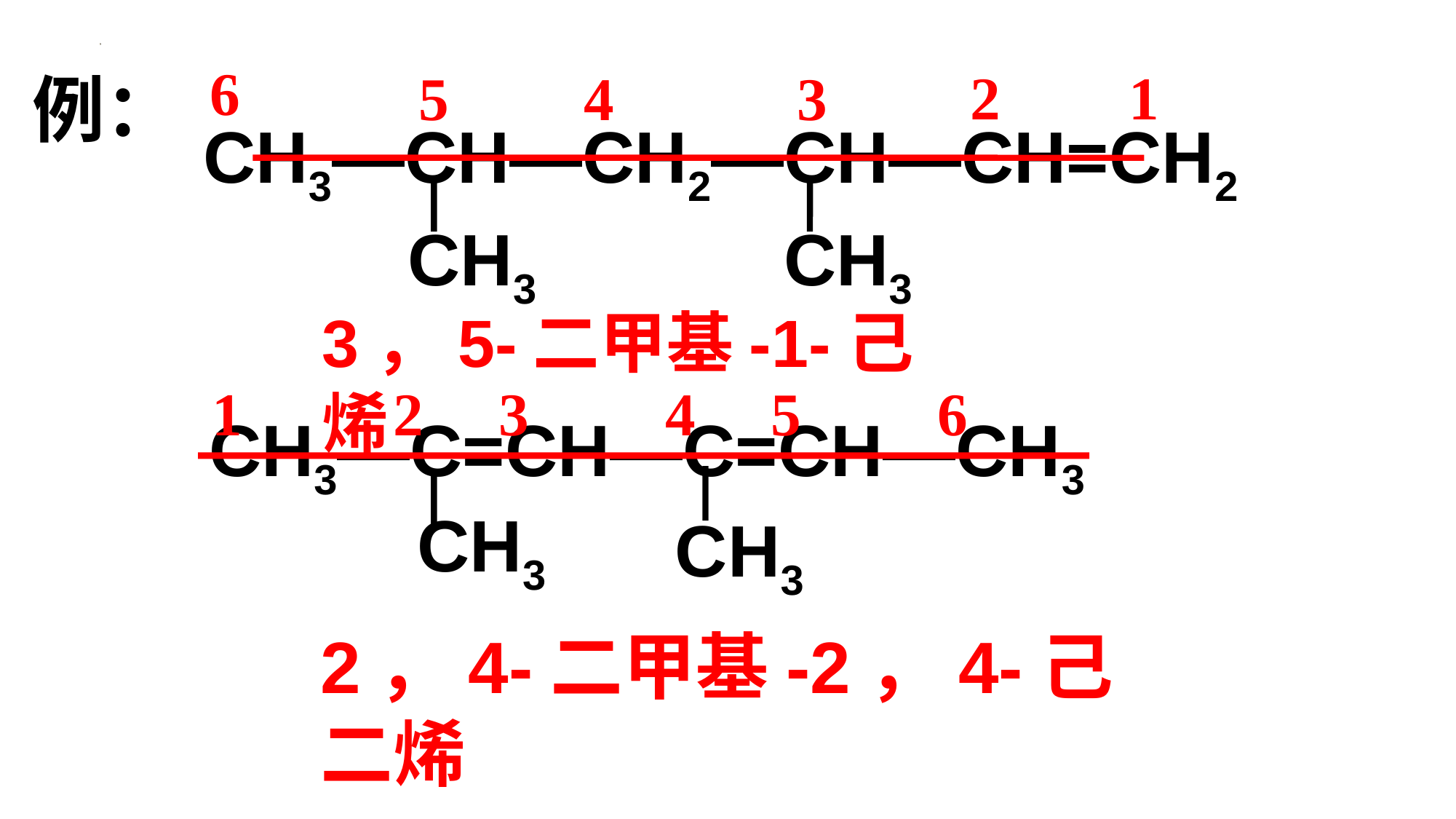

例：
6
2
1
5
4
3
CH3—CH—CH2—CH—CH=CH2

CH3
CH3
3，5-二甲基-1-己烯
1          2     3         4     5         6
CH3—C=CH—C=CH—CH3

CH3
CH3
2，4-二甲基-2，4-己二烯